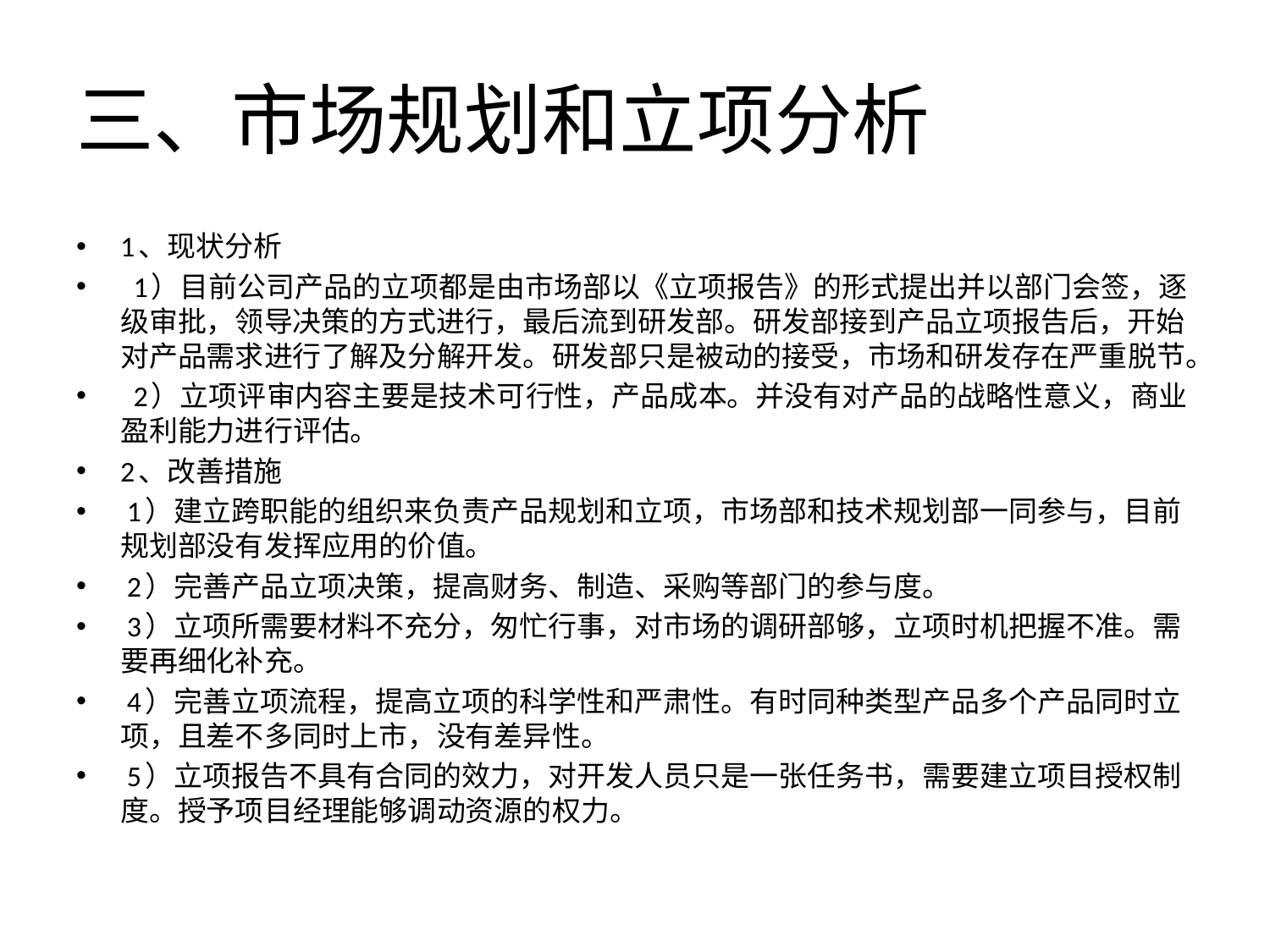

# 三、市场规划和立项分析
1、现状分析
  1）目前公司产品的立项都是由市场部以《立项报告》的形式提出并以部门会签，逐级审批，领导决策的方式进行，最后流到研发部。研发部接到产品立项报告后，开始对产品需求进行了解及分解开发。研发部只是被动的接受，市场和研发存在严重脱节。
  2）立项评审内容主要是技术可行性，产品成本。并没有对产品的战略性意义，商业盈利能力进行评估。
2、改善措施
 1）建立跨职能的组织来负责产品规划和立项，市场部和技术规划部一同参与，目前规划部没有发挥应用的价值。
 2）完善产品立项决策，提高财务、制造、采购等部门的参与度。
 3）立项所需要材料不充分，匆忙行事，对市场的调研部够，立项时机把握不准。需要再细化补充。
 4）完善立项流程，提高立项的科学性和严肃性。有时同种类型产品多个产品同时立项，且差不多同时上市，没有差异性。
 5）立项报告不具有合同的效力，对开发人员只是一张任务书，需要建立项目授权制度。授予项目经理能够调动资源的权力。